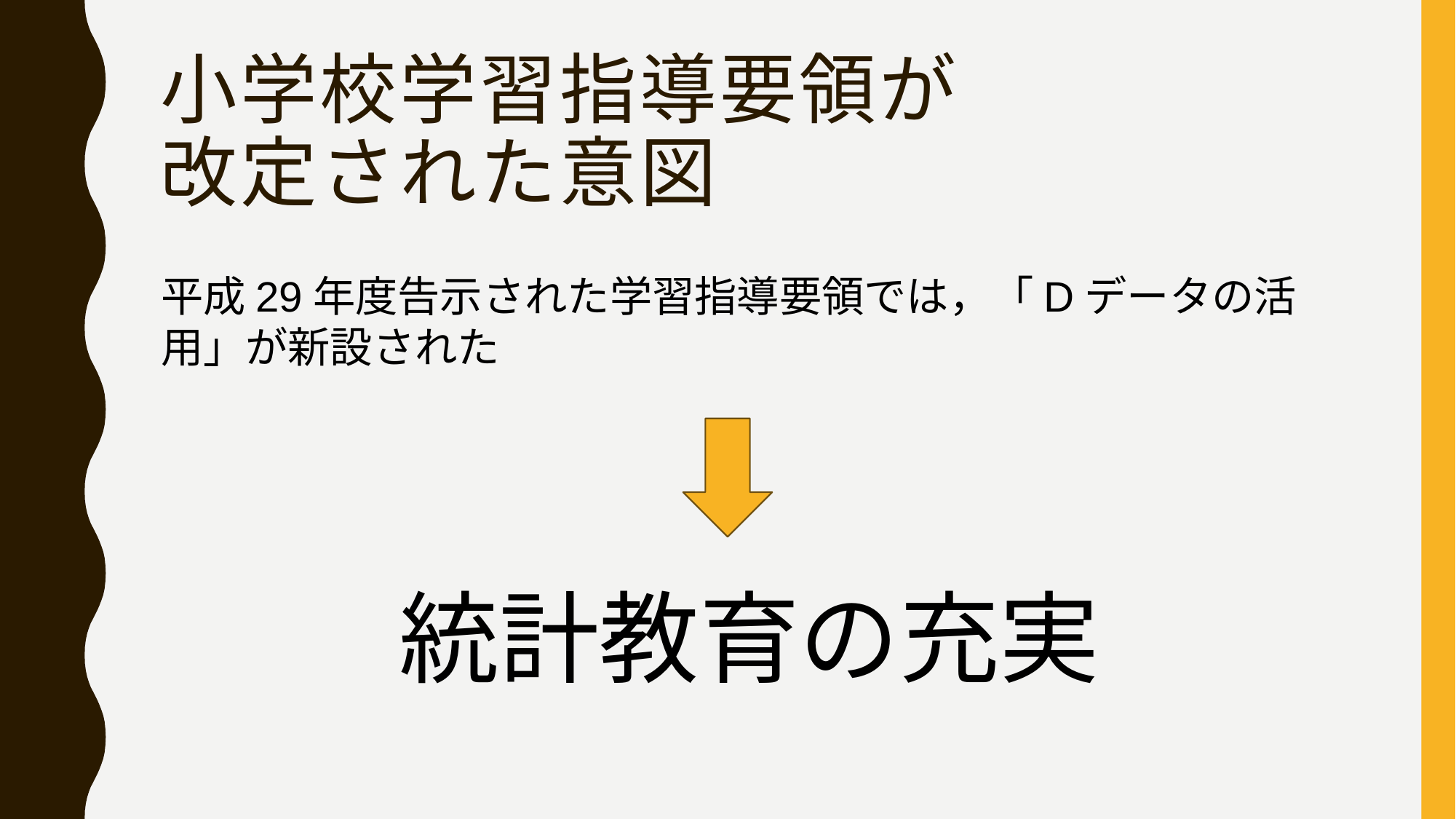

# 小学校学習指導要領が 改定された意図
平成29年度告示された学習指導要領では，「Dデータの活用」が新設された

統計教育の充実